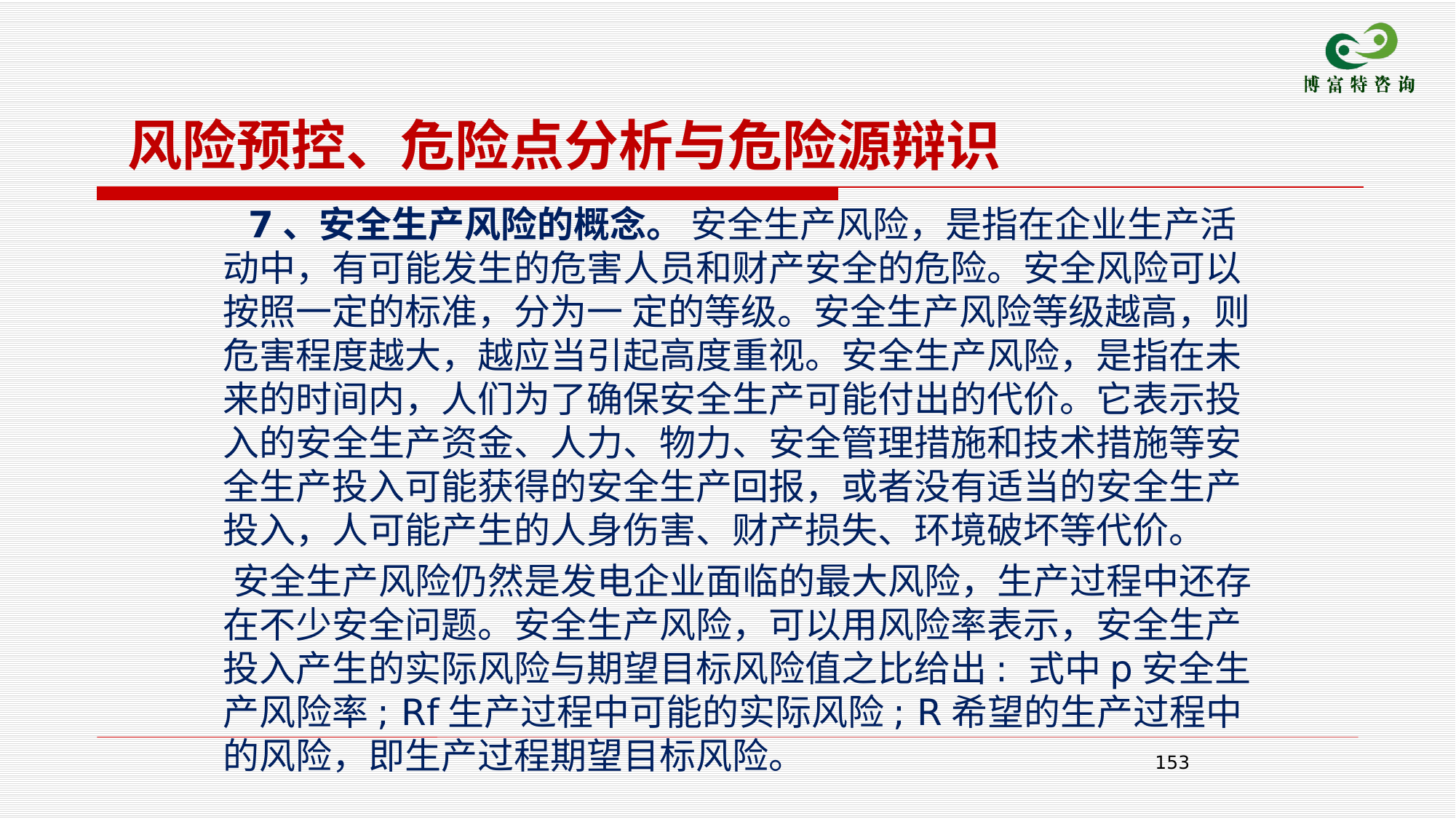

风险预控、危险点分析与危险源辩识
       7、安全生产风险的概念。 安全生产风险，是指在企业生产活动中，有可能发生的危害人员和财产安全的危险。安全风险可以按照一定的标准，分为一 定的等级。安全生产风险等级越高，则危害程度越大，越应当引起高度重视。安全生产风险，是指在未来的时间内，人们为了确保安全生产可能付出的代价。它表示投入的安全生产资金、人力、物力、安全管理措施和技术措施等安全生产投入可能获得的安全生产回报，或者没有适当的安全生产投入，人可能产生的人身伤害、财产损失、环境破坏等代价。
       安全生产风险仍然是发电企业面临的最大风险，生产过程中还存在不少安全问题。安全生产风险，可以用风险率表示，安全生产投入产生的实际风险与期望目标风险值之比给出: 式中p安全生产风险率; Rf生产过程中可能的实际风险; R希望的生产过程中的风险，即生产过程期望目标风险。

153